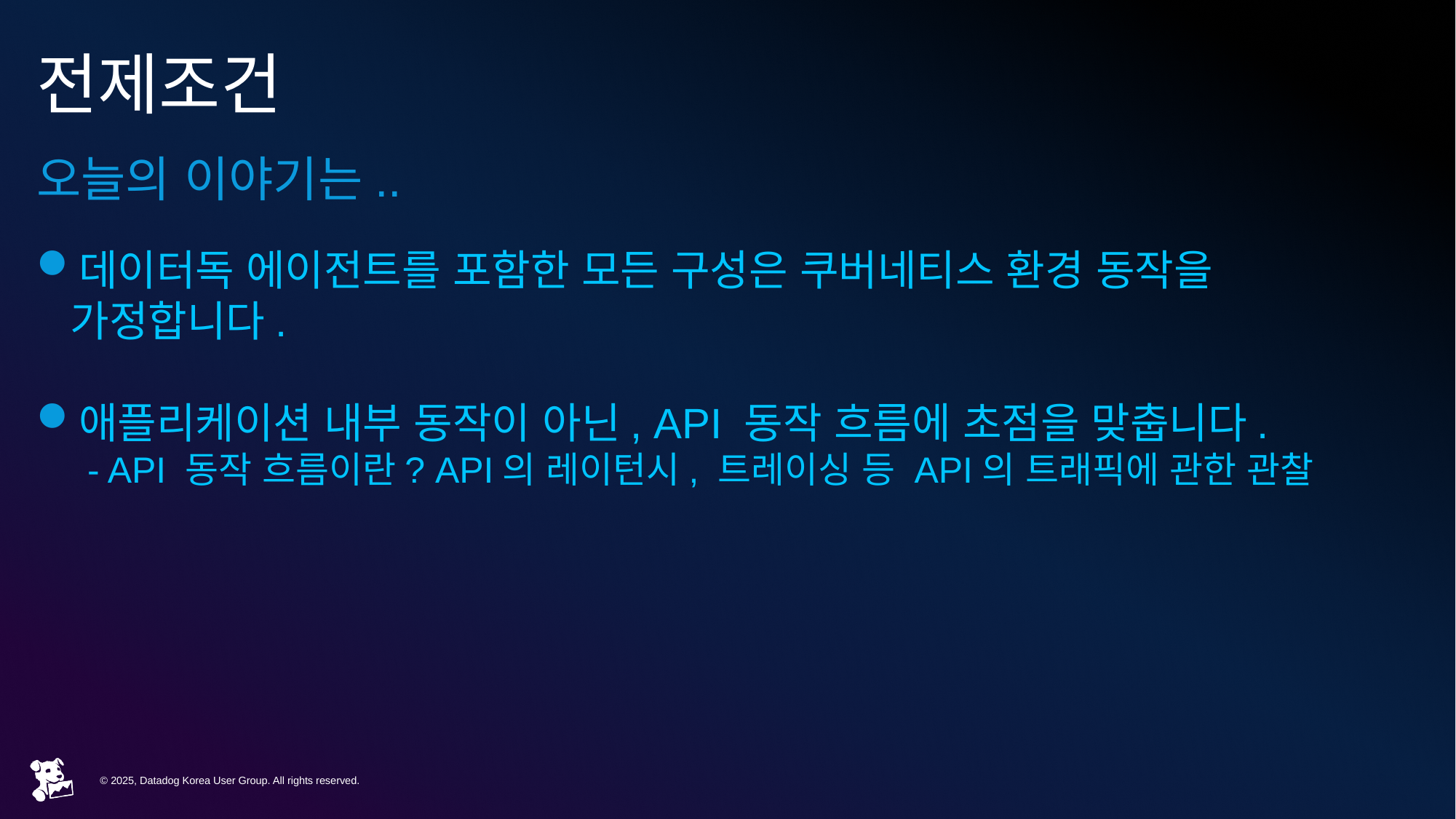

# 전제조건
오늘의 이야기는..

데이터독 에이전트를 포함한 모든 구성은 쿠버네티스 환경 동작을 가정합니다.

애플리케이션 내부 동작이 아닌, API 동작 흐름에 초점을 맞춥니다.
     - API 동작 흐름이란? API의 레이턴시, 트레이싱 등 API의 트래픽에 관한 관찰